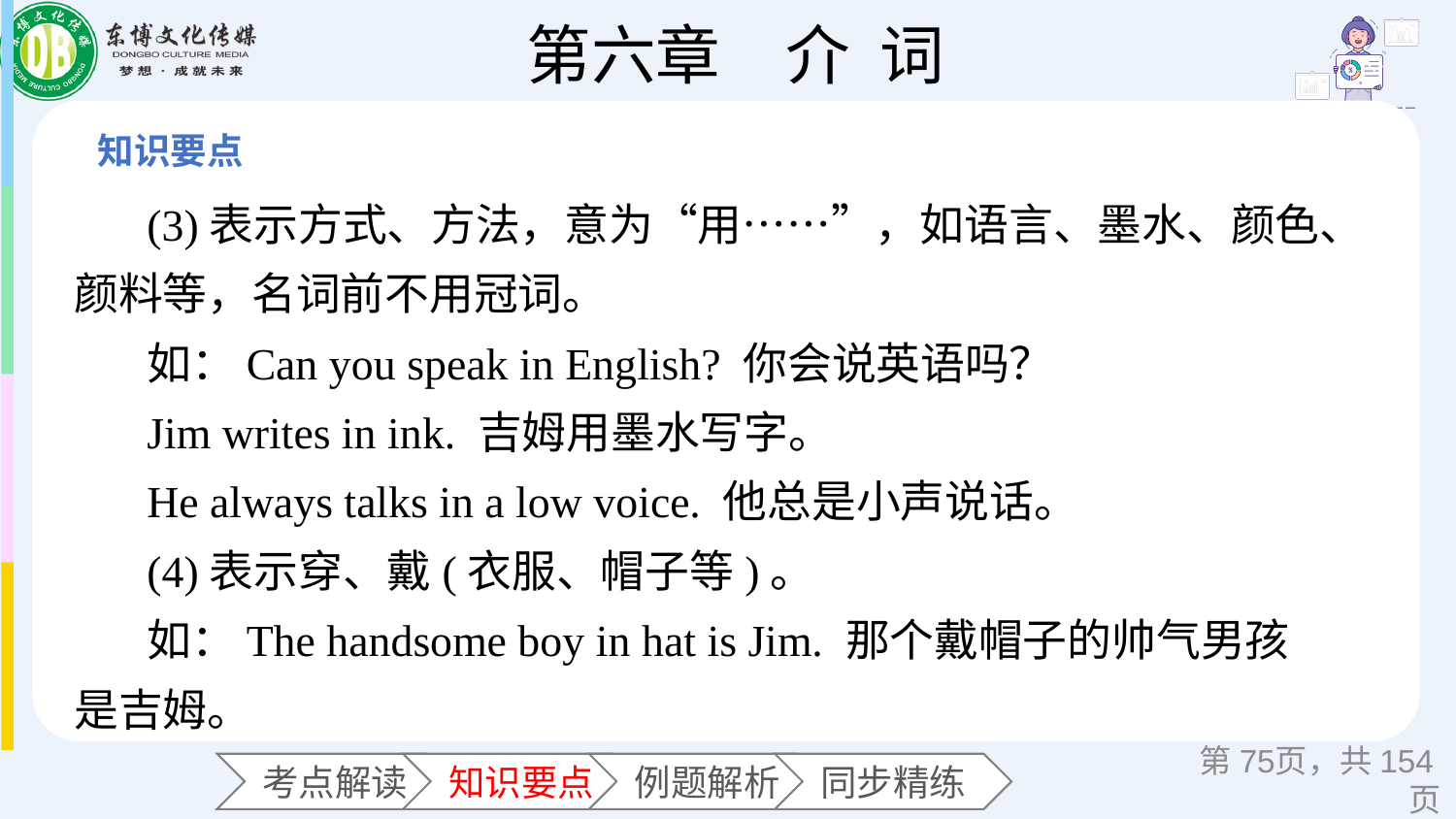

(3)表示方式、方法，意为“用……”，如语言、墨水、颜色、颜料等，名词前不用冠词。
如：Can you speak in English? 你会说英语吗？
Jim writes in ink. 吉姆用墨水写字。
He always talks in a low voice. 他总是小声说话。
(4)表示穿、戴(衣服、帽子等)。
如：The handsome boy in hat is Jim. 那个戴帽子的帅气男孩是吉姆。

第75页，共154页